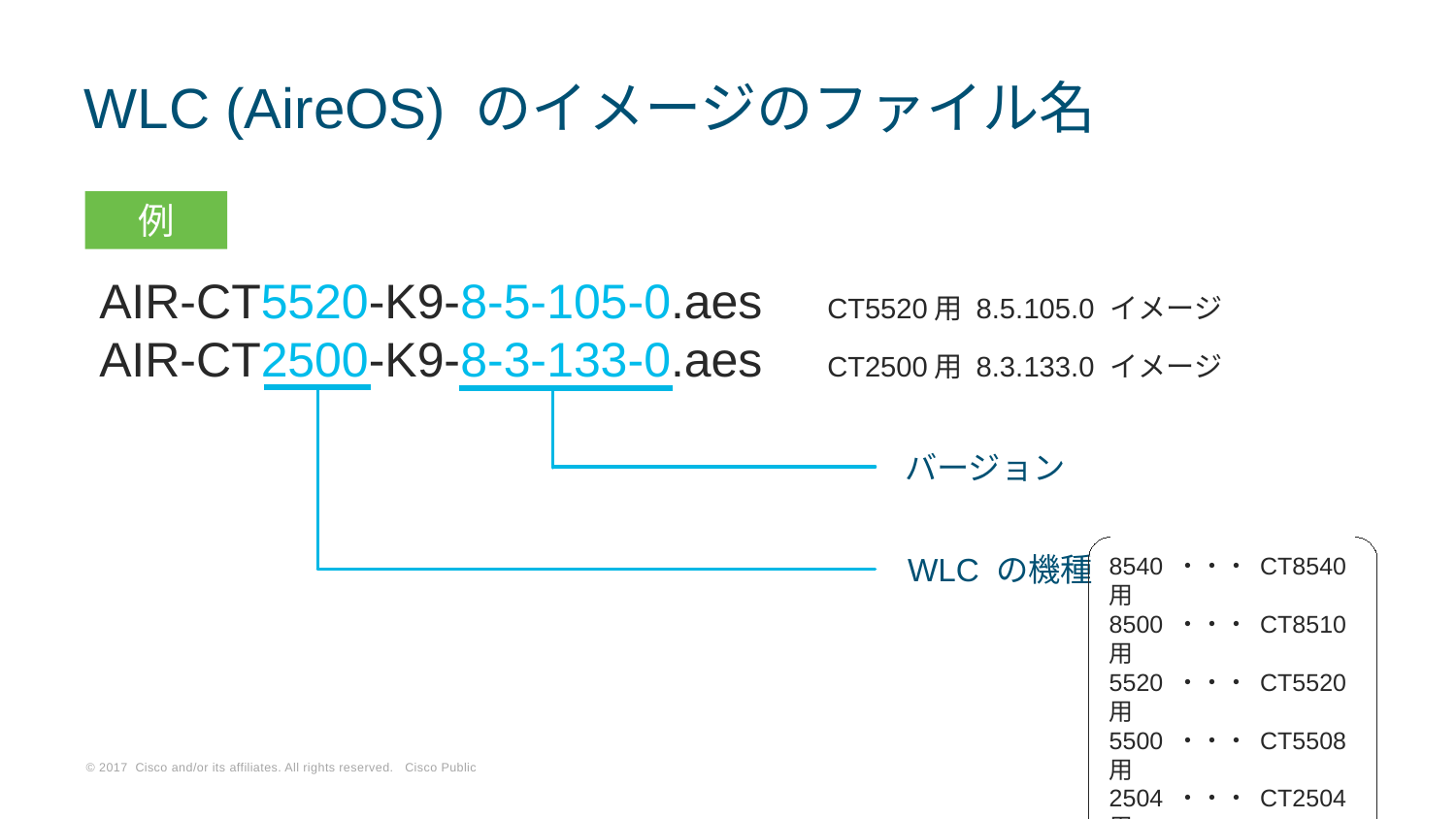

# WLC (AireOS) のイメージのファイル名
例
AIR-CT5520-K9-8-5-105-0.aes	CT5520用 8.5.105.0 イメージ
AIR-CT2500-K9-8-3-133-0.aes	CT2500用 8.3.133.0 イメージ

バージョン
8540 ・・・ CT8540 用
8500 ・・・ CT8510 用
5520 ・・・ CT5520 用
5500 ・・・ CT5508 用
2504 ・・・ CT2504 用
WLC の機種